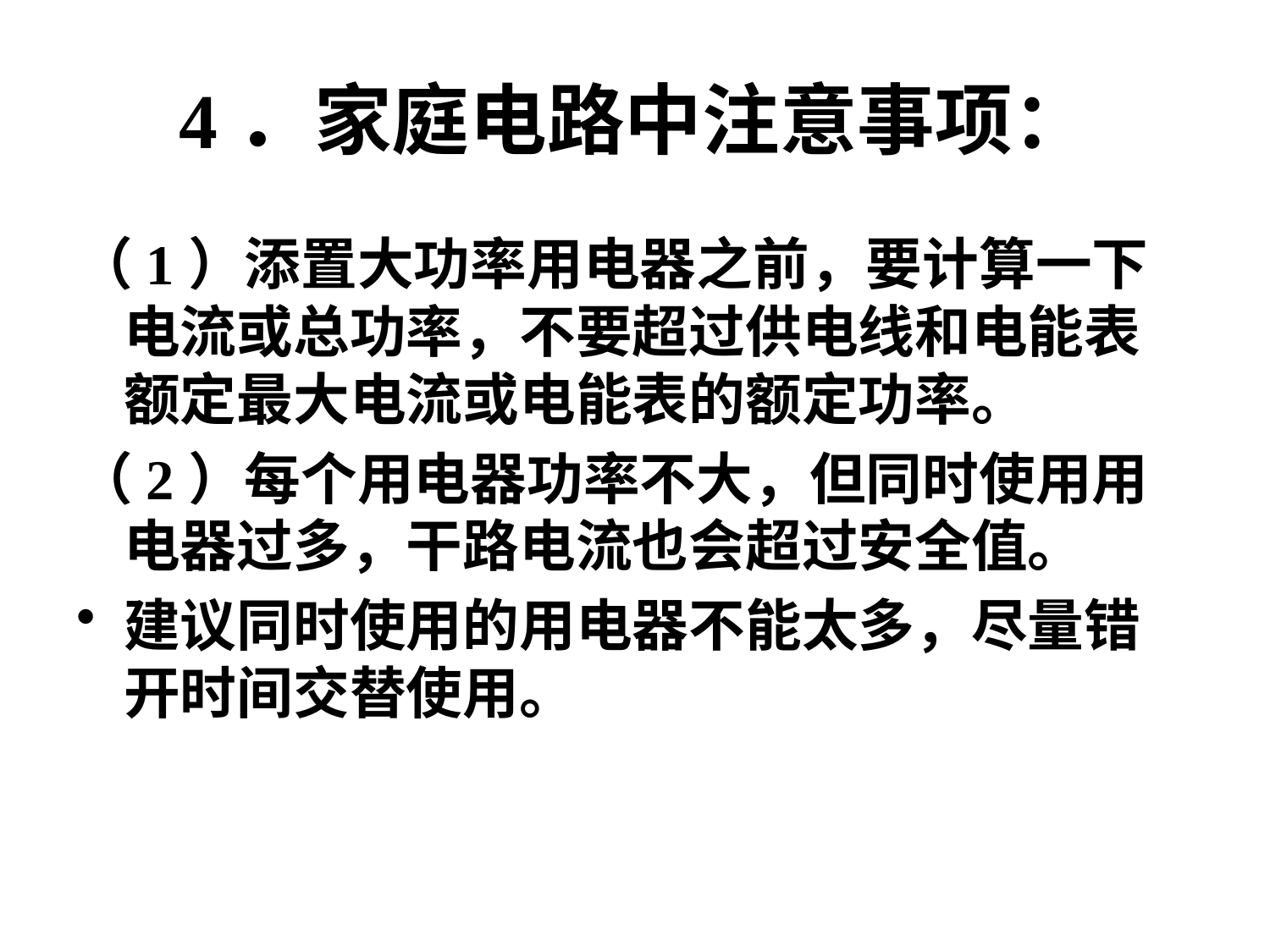

# 4．家庭电路中注意事项：
（1）添置大功率用电器之前，要计算一下电流或总功率，不要超过供电线和电能表额定最大电流或电能表的额定功率。
（2）每个用电器功率不大，但同时使用用电器过多，干路电流也会超过安全值。
建议同时使用的用电器不能太多，尽量错开时间交替使用。